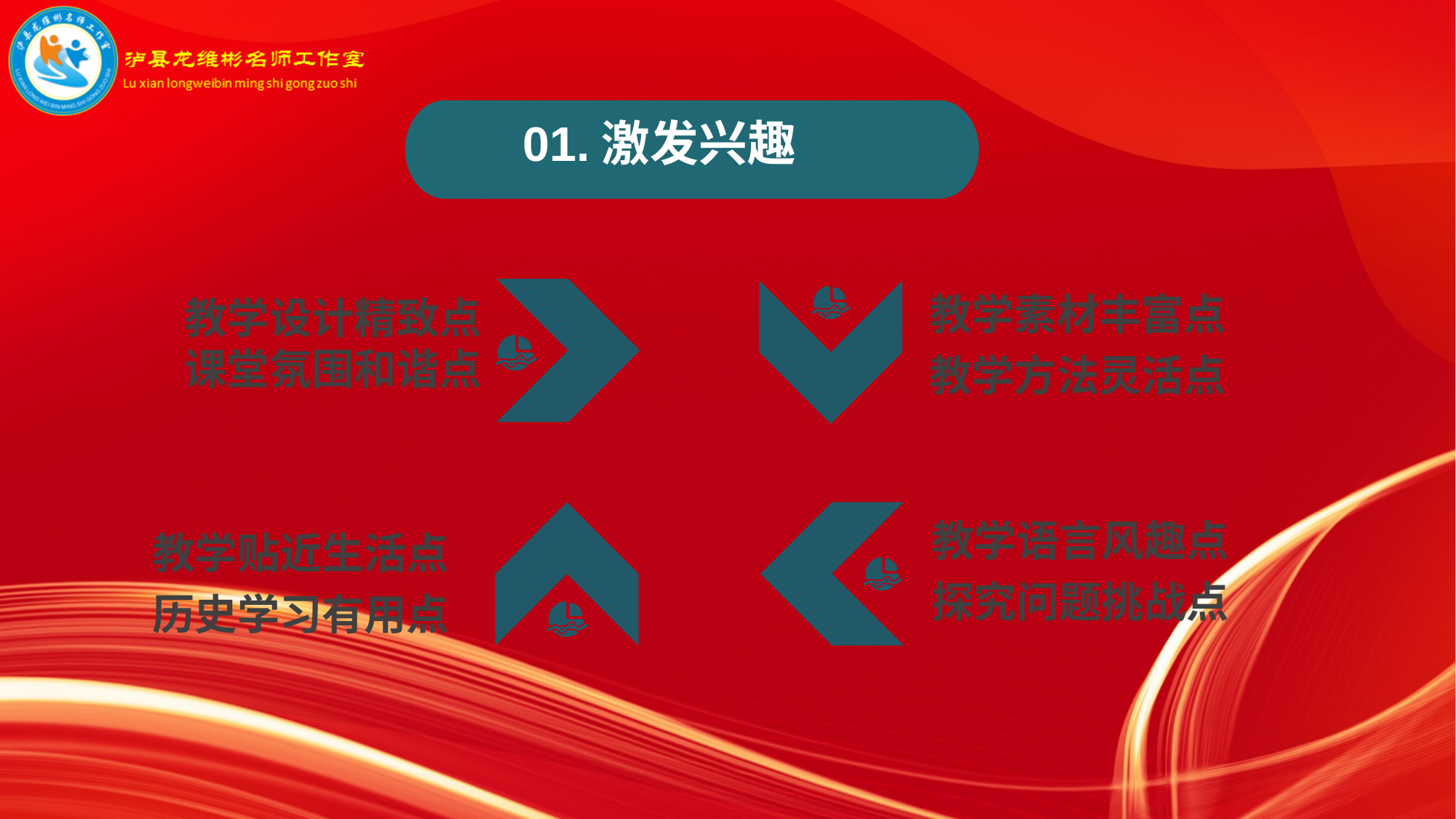

01.激发兴趣
教学素材丰富点
教学方法灵活点

教学设计精致点
课堂氛围和谐点
教学语言风趣点
探究问题挑战点

教学贴近生活点
历史学习有用点